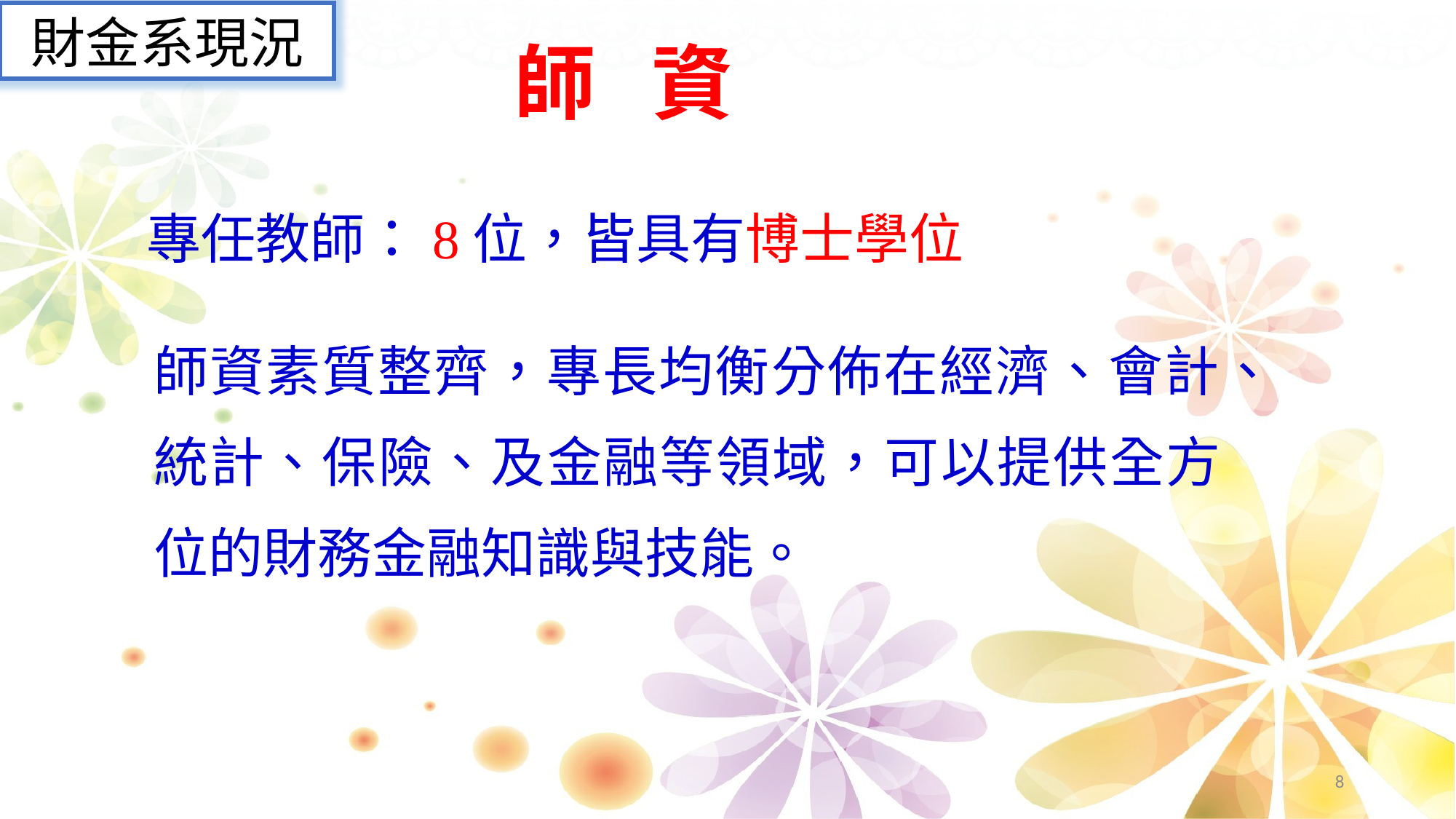

財金系現況
# 師   資
專任教師：8位，皆具有博士學位
師資素質整齊，專長均衡分佈在經濟、會計、統計、保險、及金融等領域，可以提供全方位的財務金融知識與技能。
8